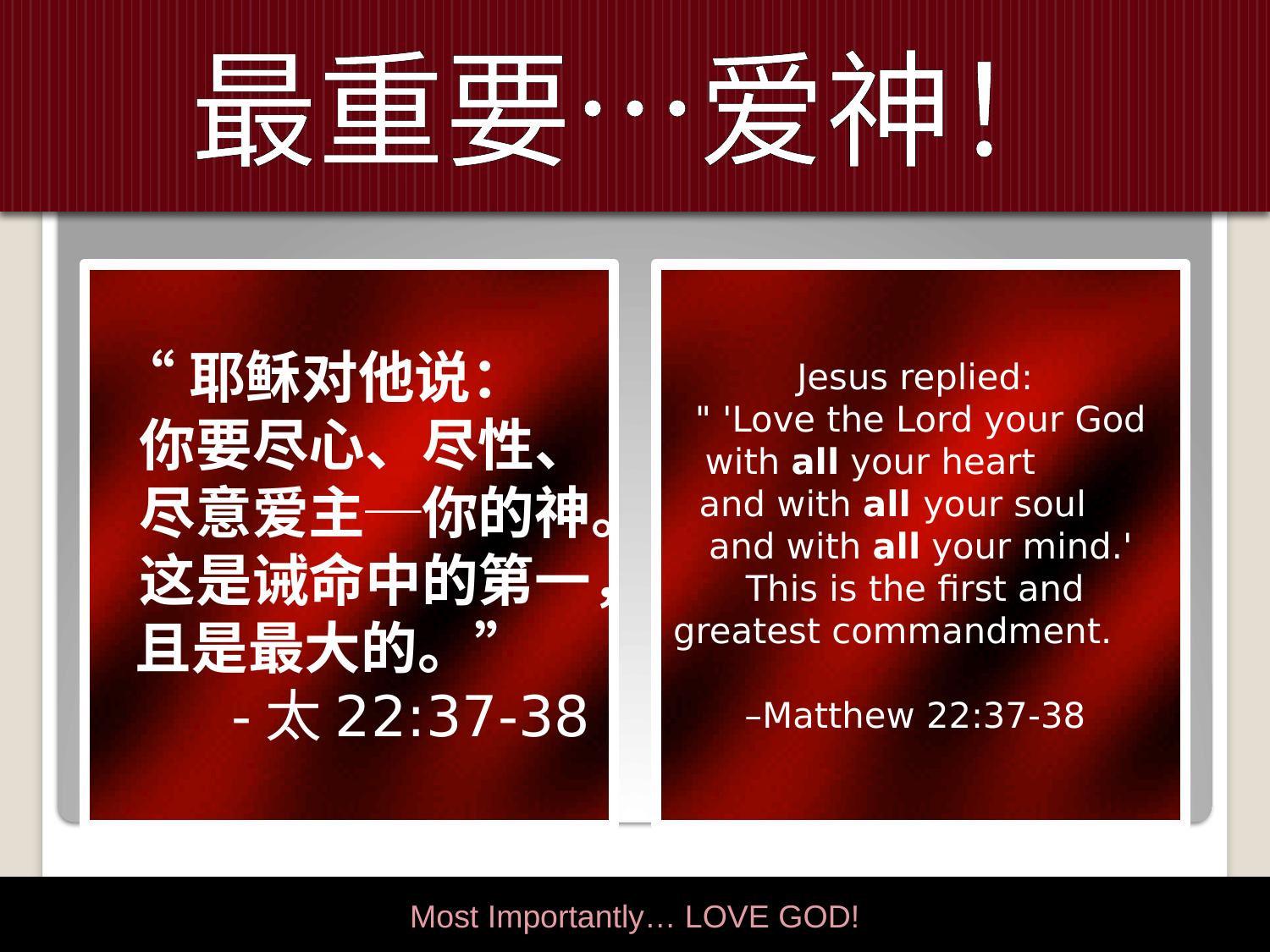

# 最重要…爱神！
“耶稣对他说：     你要尽心、尽性、尽意爱主─你的神。这是诫命中的第一，且是最大的。”            -太22:37-38
Jesus replied:
" 'Love the Lord your God with all your heart          and with all your soul      and with all your mind.' This is the first and  greatest commandment.
–Matthew 22:37-38
Most Importantly… LOVE GOD!